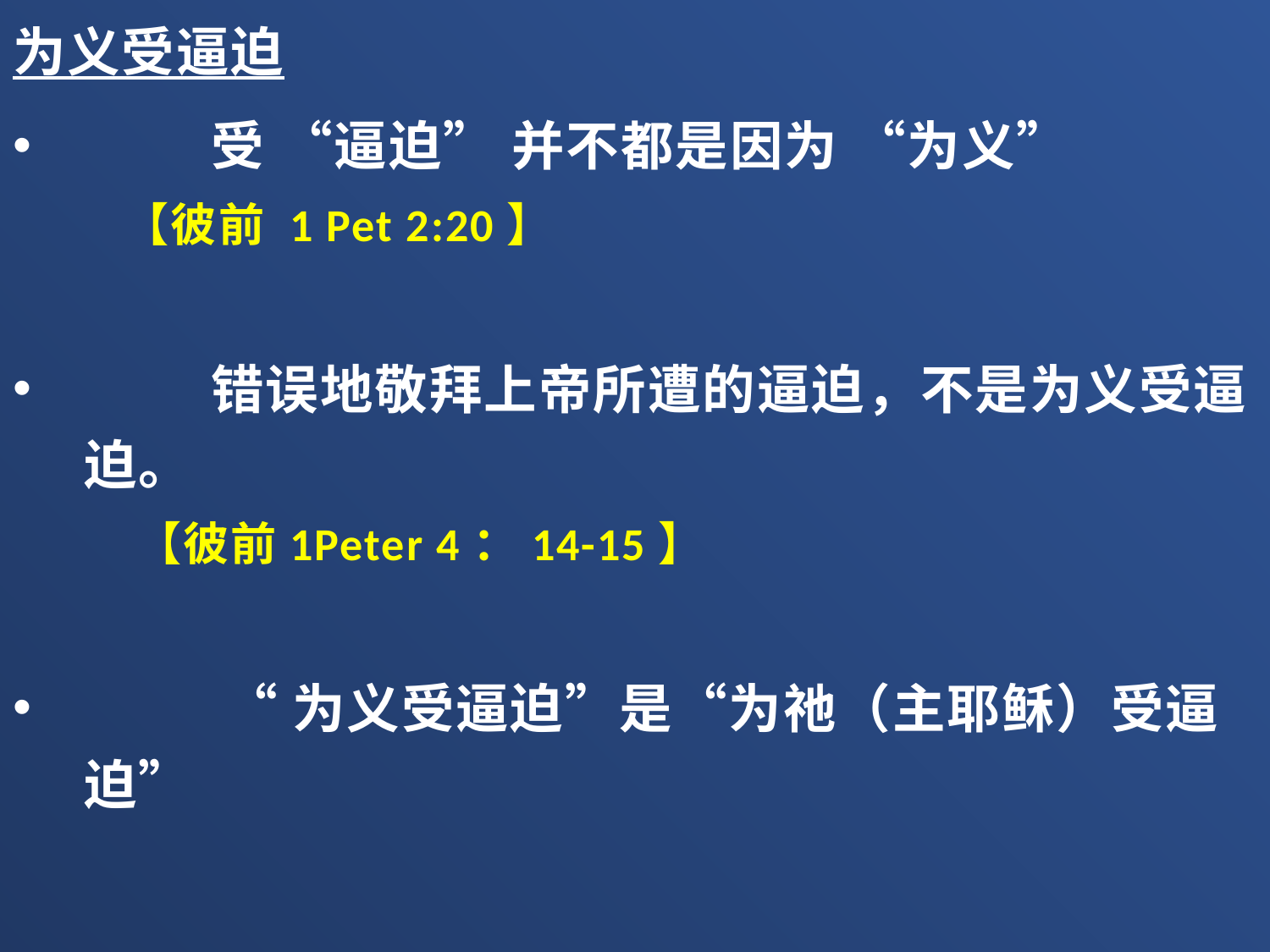

为义受逼迫
	受 “逼迫” 并不都是因为 “为义”
   【彼前 1 Pet 2:20】

	错误地敬拜上帝所遭的逼迫，不是为义受逼迫。
    【彼前1Peter 4：14-15】

	 “为义受逼迫”是“为祂（主耶稣）受逼迫”